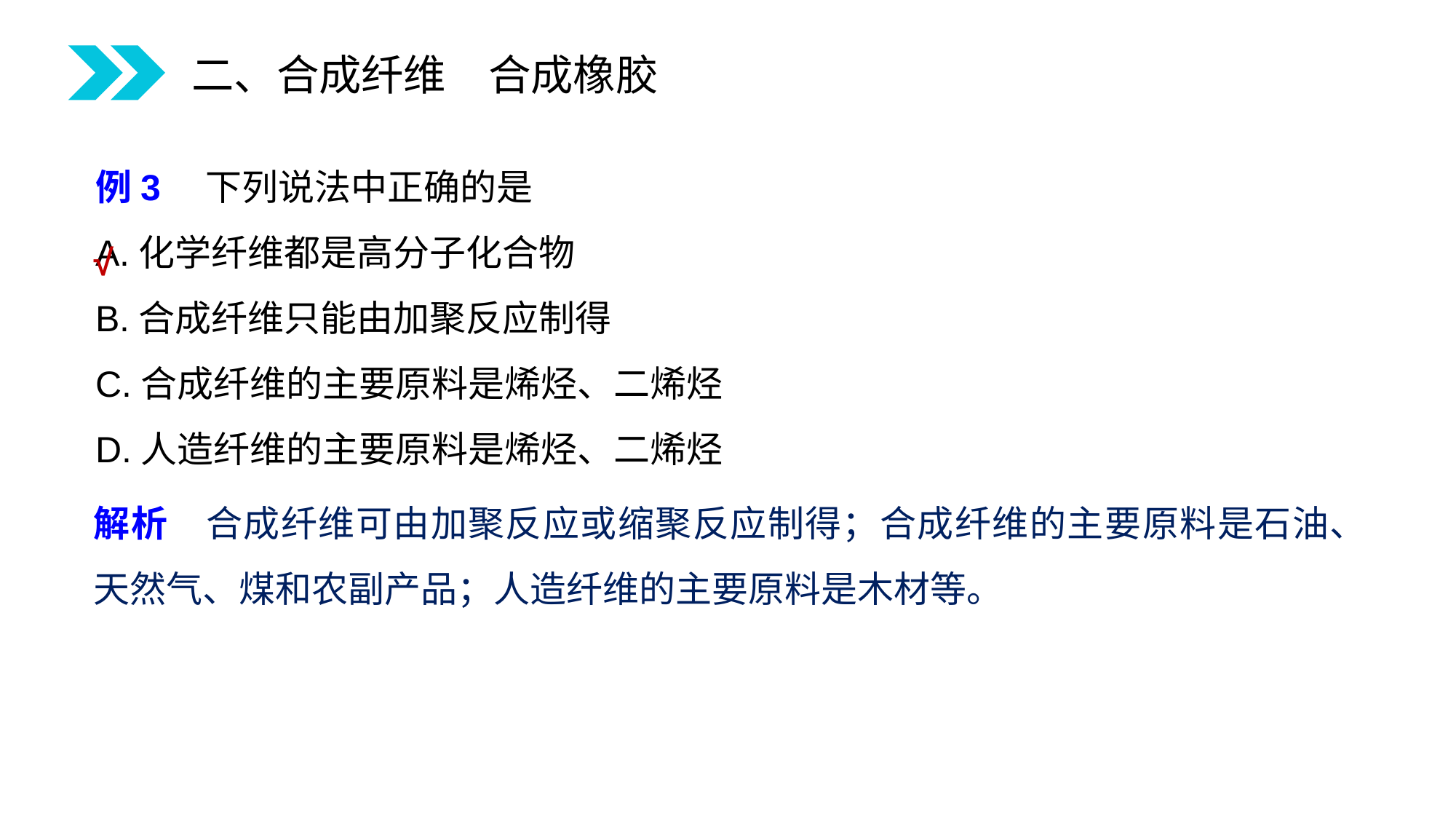

二、合成纤维　合成橡胶
例3　下列说法中正确的是
A.化学纤维都是高分子化合物
B.合成纤维只能由加聚反应制得
C.合成纤维的主要原料是烯烃、二烯烃
D.人造纤维的主要原料是烯烃、二烯烃
√
解析　合成纤维可由加聚反应或缩聚反应制得；合成纤维的主要原料是石油、天然气、煤和农副产品；人造纤维的主要原料是木材等。